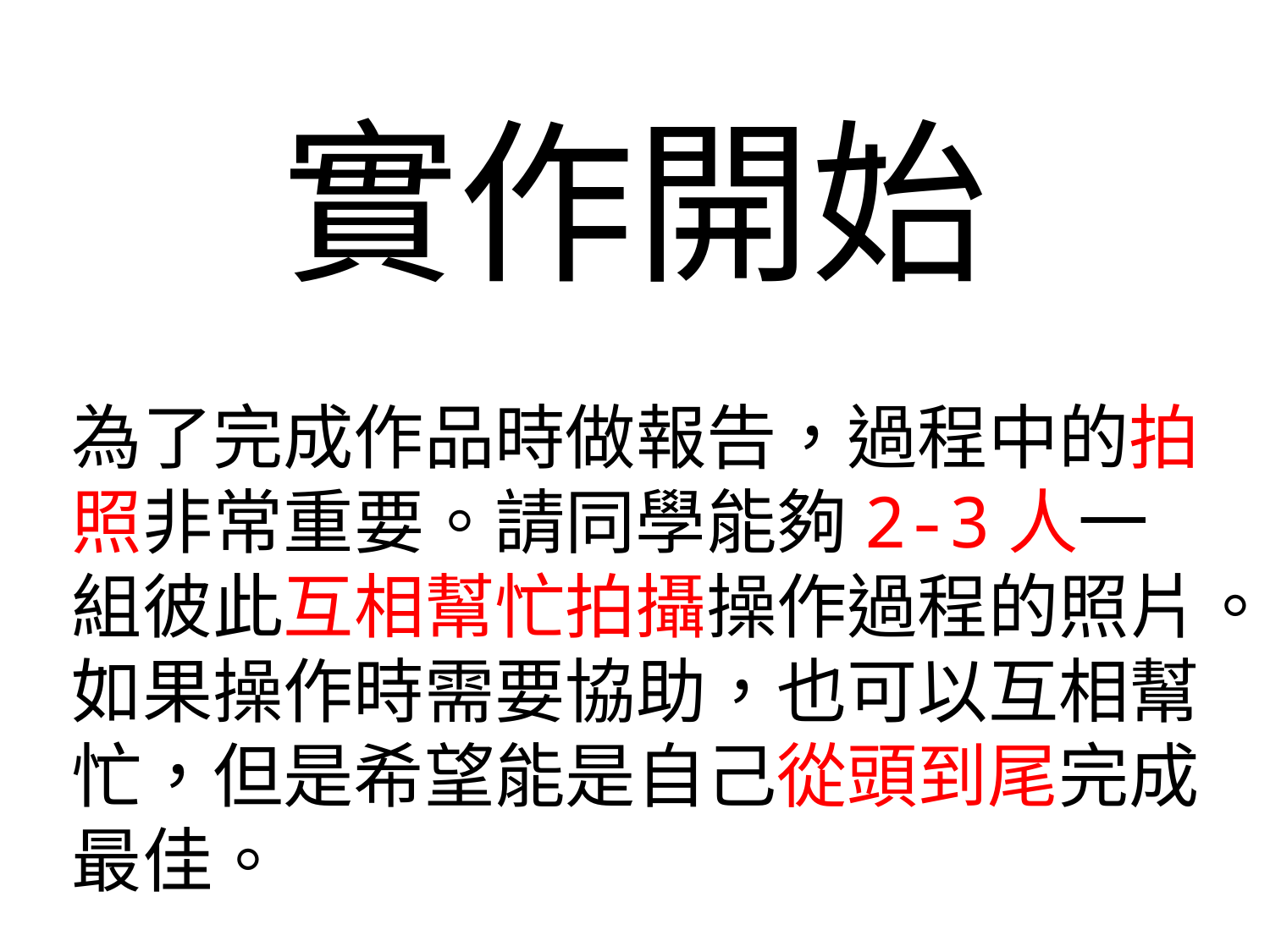

# 實作開始
為了完成作品時做報告，過程中的拍照非常重要。請同學能夠2-3人一組彼此互相幫忙拍攝操作過程的照片。如果操作時需要協助，也可以互相幫忙，但是希望能是自己從頭到尾完成最佳。